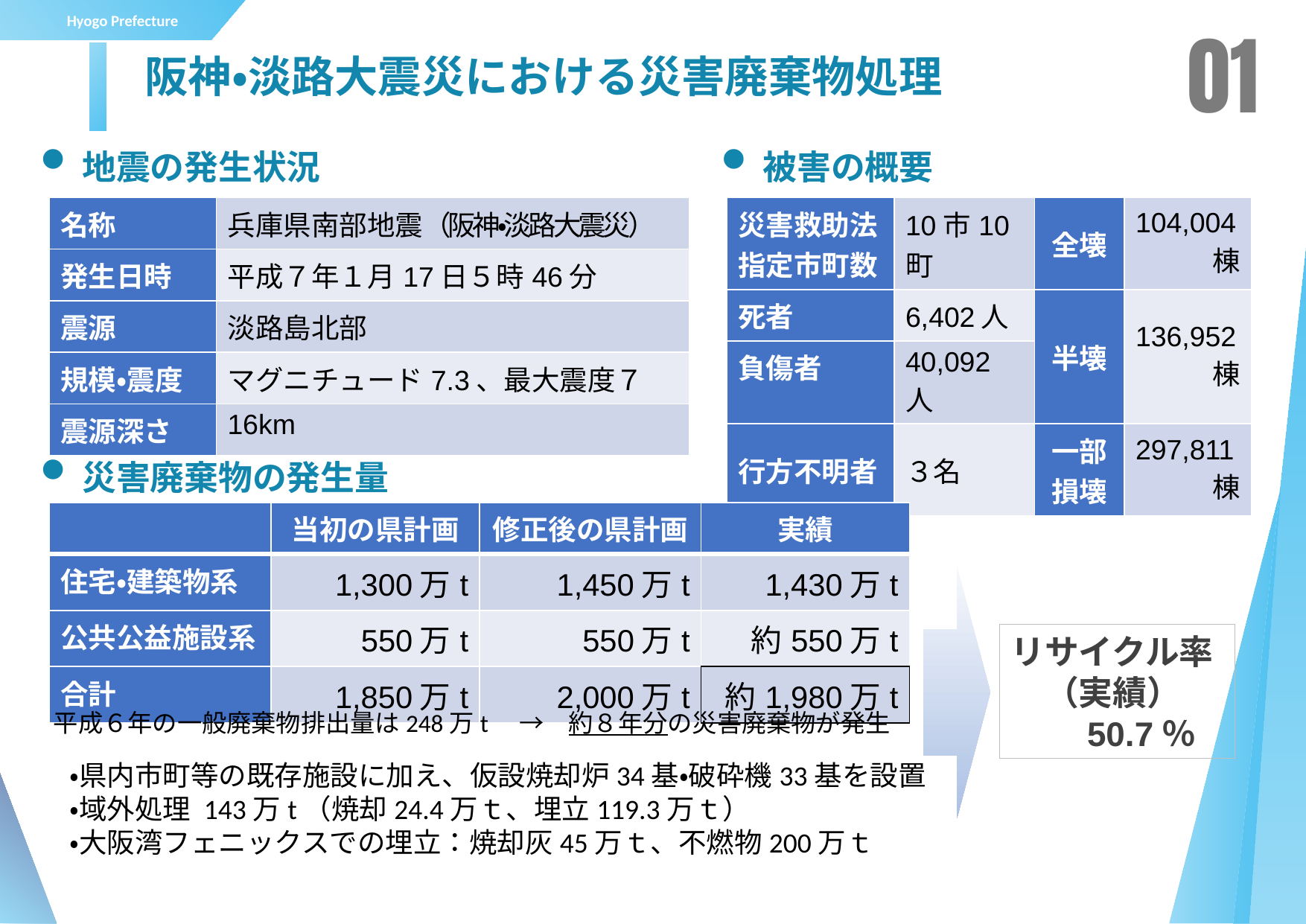

# 阪神・淡路大震災における災害廃棄物処理
01
地震の発生状況
被害の概要
| 名称 | 兵庫県南部地震（阪神・淡路大震災） |
| --- | --- |
| 発生日時 | 平成７年１月17日５時46分 |
| 震源 | 淡路島北部 |
| 規模・震度 | マグニチュード7.3、最大震度７ |
| 震源深さ | 16km |
| 災害救助法 指定市町数 | 10市10町 | 全壊 | 104,004 棟 |
| --- | --- | --- | --- |
| 死者 | 6,402人 | 半壊 | 136,952 棟 |
| 負傷者 | 40,092人 |  |  |
| 行方不明者 | ３名 | 一部 損壊 | 297,811 棟 |
災害廃棄物の発生量
|  | 当初の県計画 | 修正後の県計画 | 実績 |
| --- | --- | --- | --- |
| 住宅・建築物系 | 1,300万t | 1,450万t | 1,430万t |
| 公共公益施設系 | 550万t | 550万t | 約550万t |
| 合計 | 1,850万t | 2,000万t | 約1,980万t |

リサイクル率
　（実績）
　　50.7％
平成６年の一般廃棄物排出量は248万t　→　約８年分の災害廃棄物が発生
・県内市町等の既存施設に加え、仮設焼却炉34基・破砕機33基を設置
・域外処理 143万t（焼却24.4万ｔ、埋立119.3万ｔ）
・大阪湾フェニックスでの埋立：焼却灰45万ｔ、不燃物200万ｔ